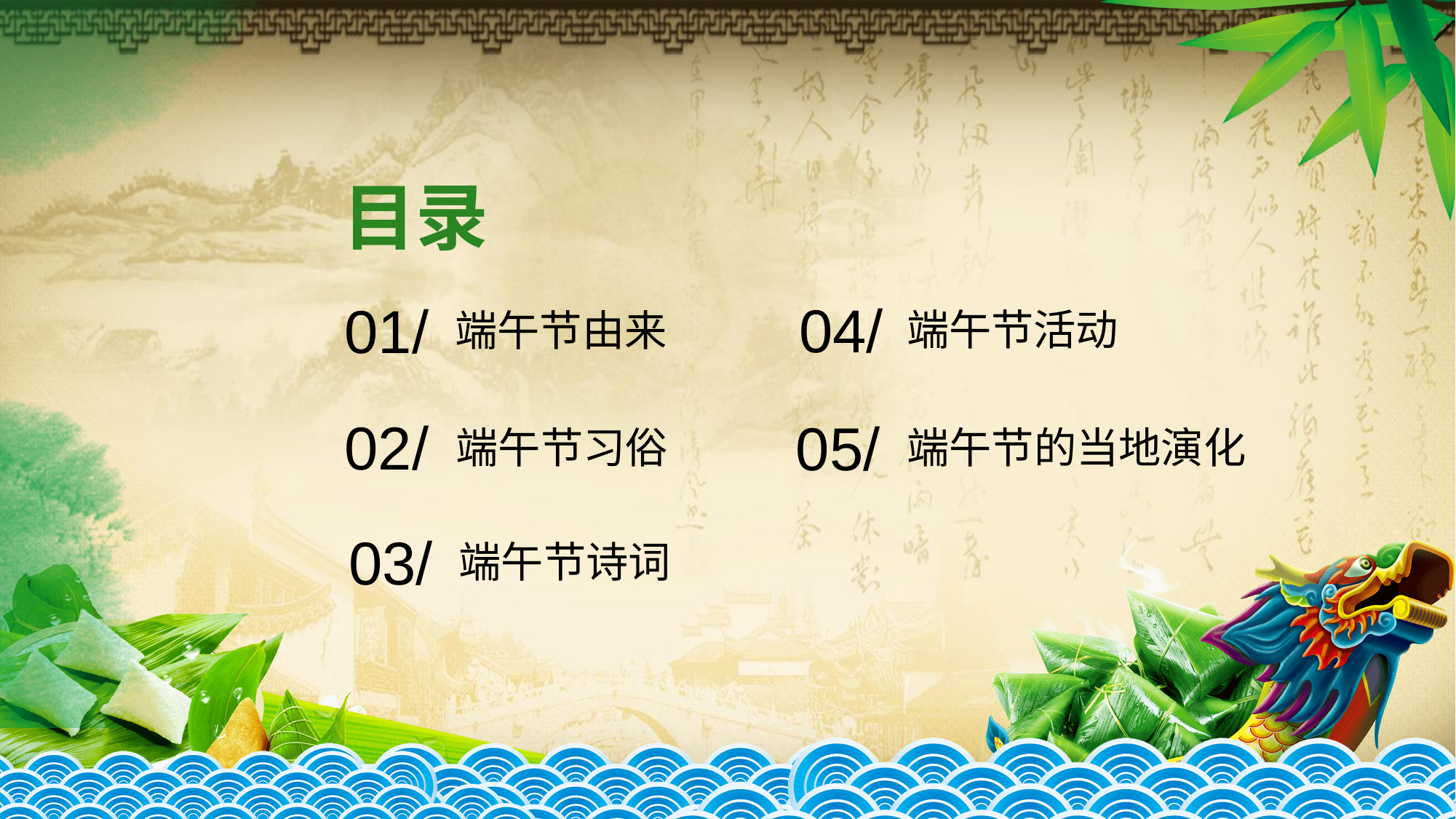

目录
04/
端午节活动
01/
端午节由来
02/
端午节习俗
05/
端午节的当地演化
03/
端午节诗词